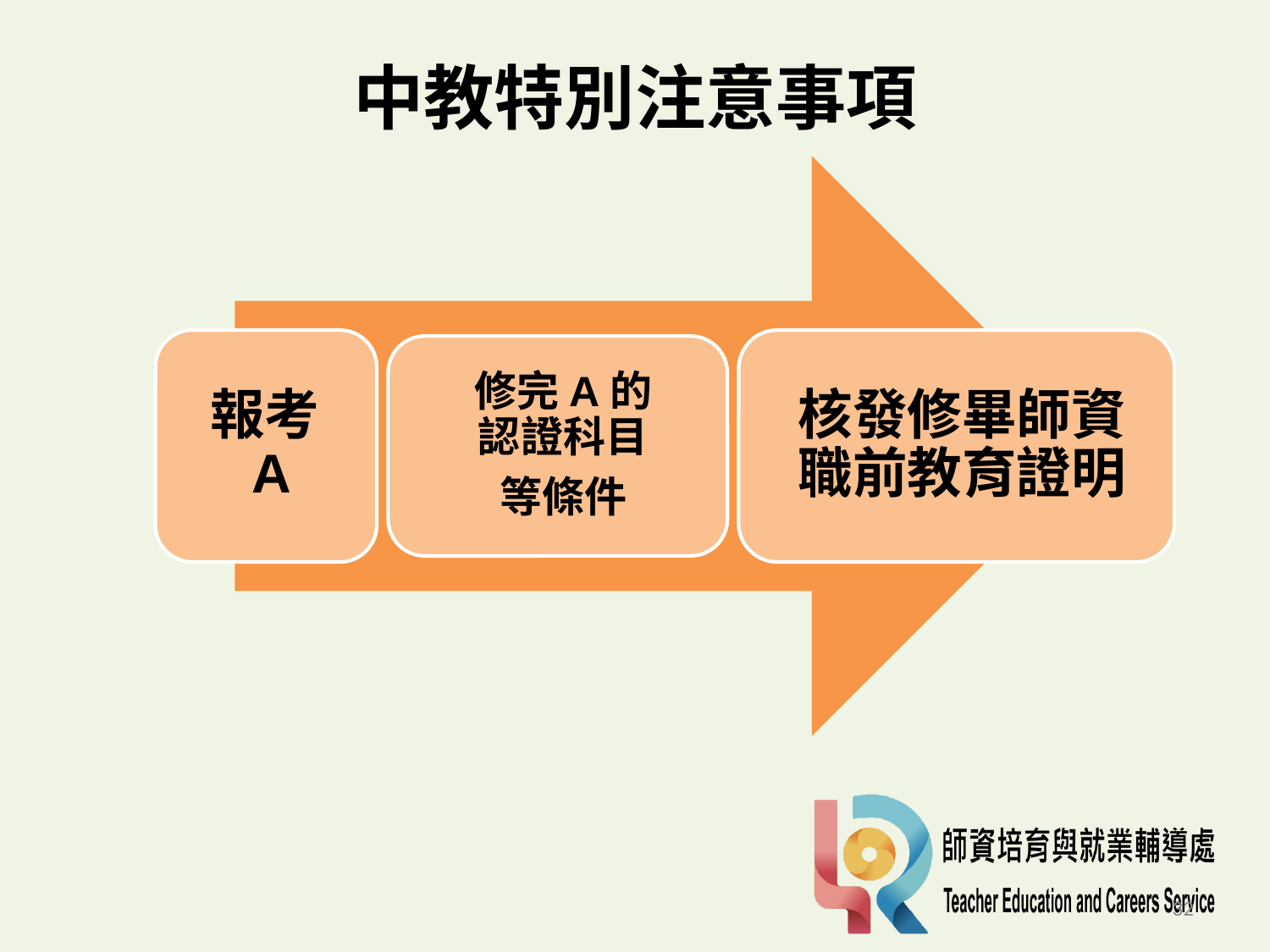

# 中教特別注意事項
報考A
修完A的
認證科目
等條件
核發修畢師資職前教育證明
32